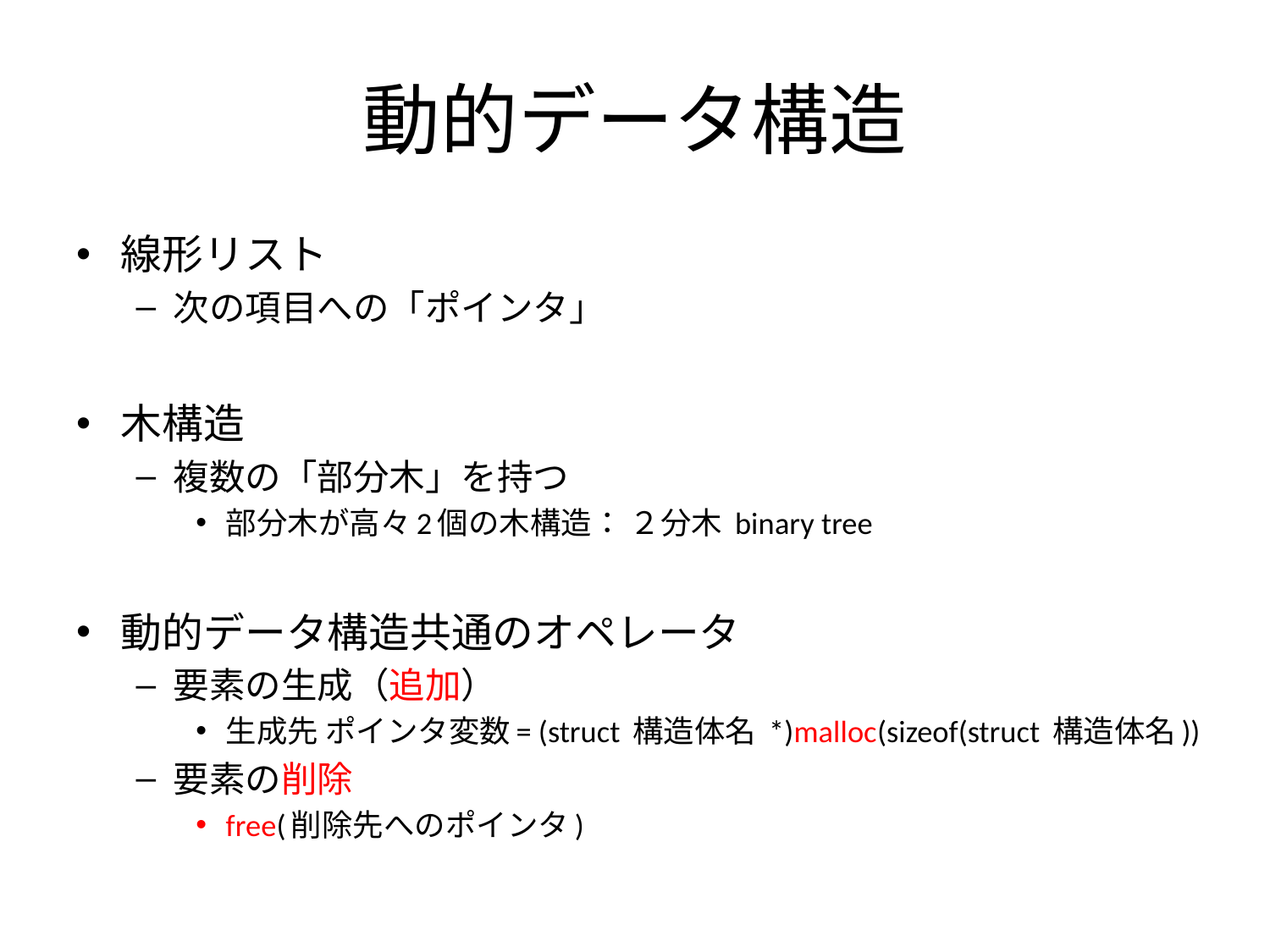

# 動的データ構造
線形リスト
次の項目への「ポインタ」

木構造
複数の「部分木」を持つ
部分木が高々2個の木構造： ２分木 binary tree

動的データ構造共通のオペレータ
要素の生成（追加）
生成先 ポインタ変数= (struct 構造体名 *)malloc(sizeof(struct 構造体名))
要素の削除
free(削除先へのポインタ)